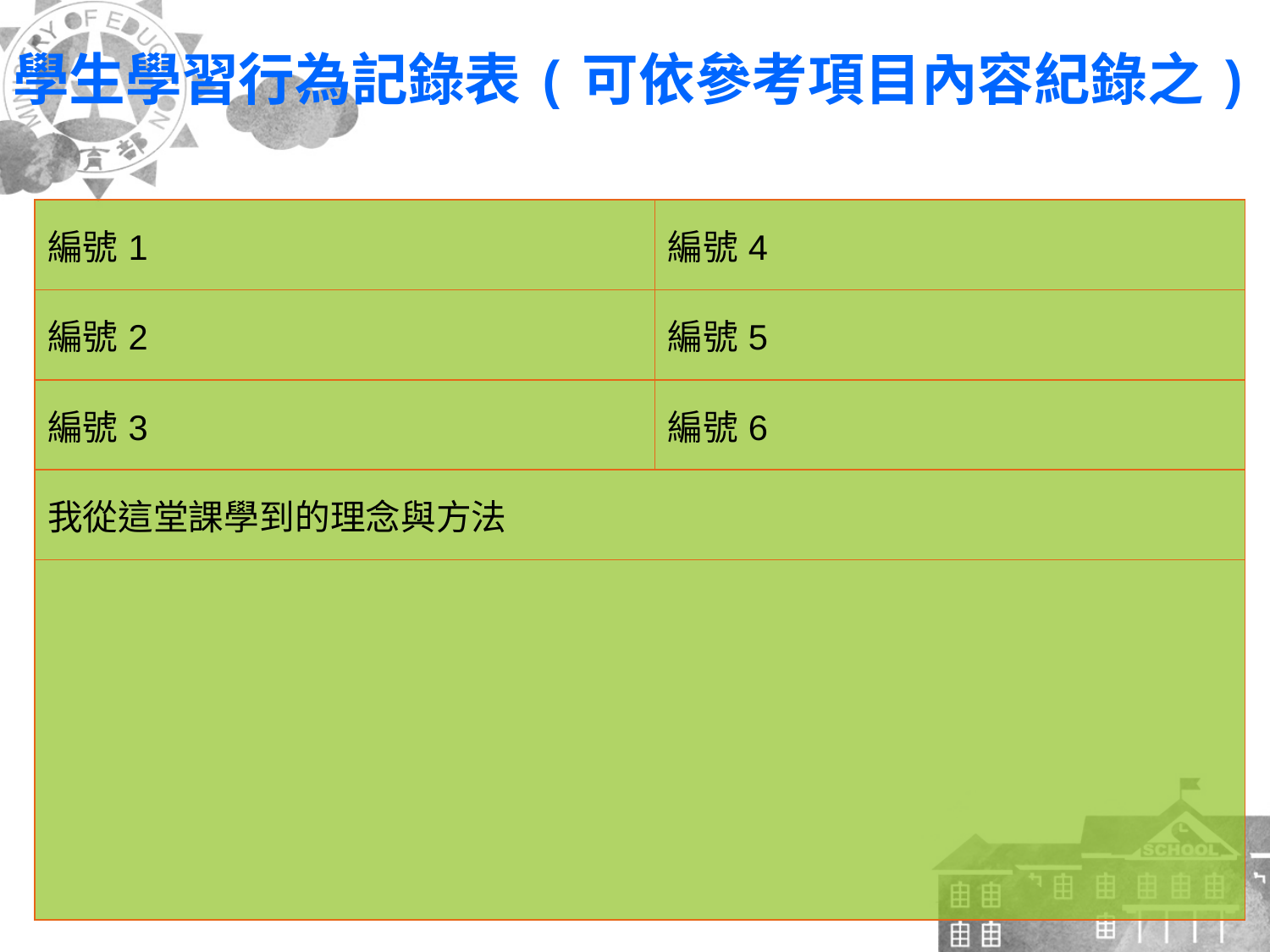

學生學習行為記錄表(可依參考項目內容紀錄之)
| 編號1 | 編號4 |
| --- | --- |
| 編號2 | 編號5 |
| 編號3 | 編號6 |
| 我從這堂課學到的理念與方法 |  |
|  |  |